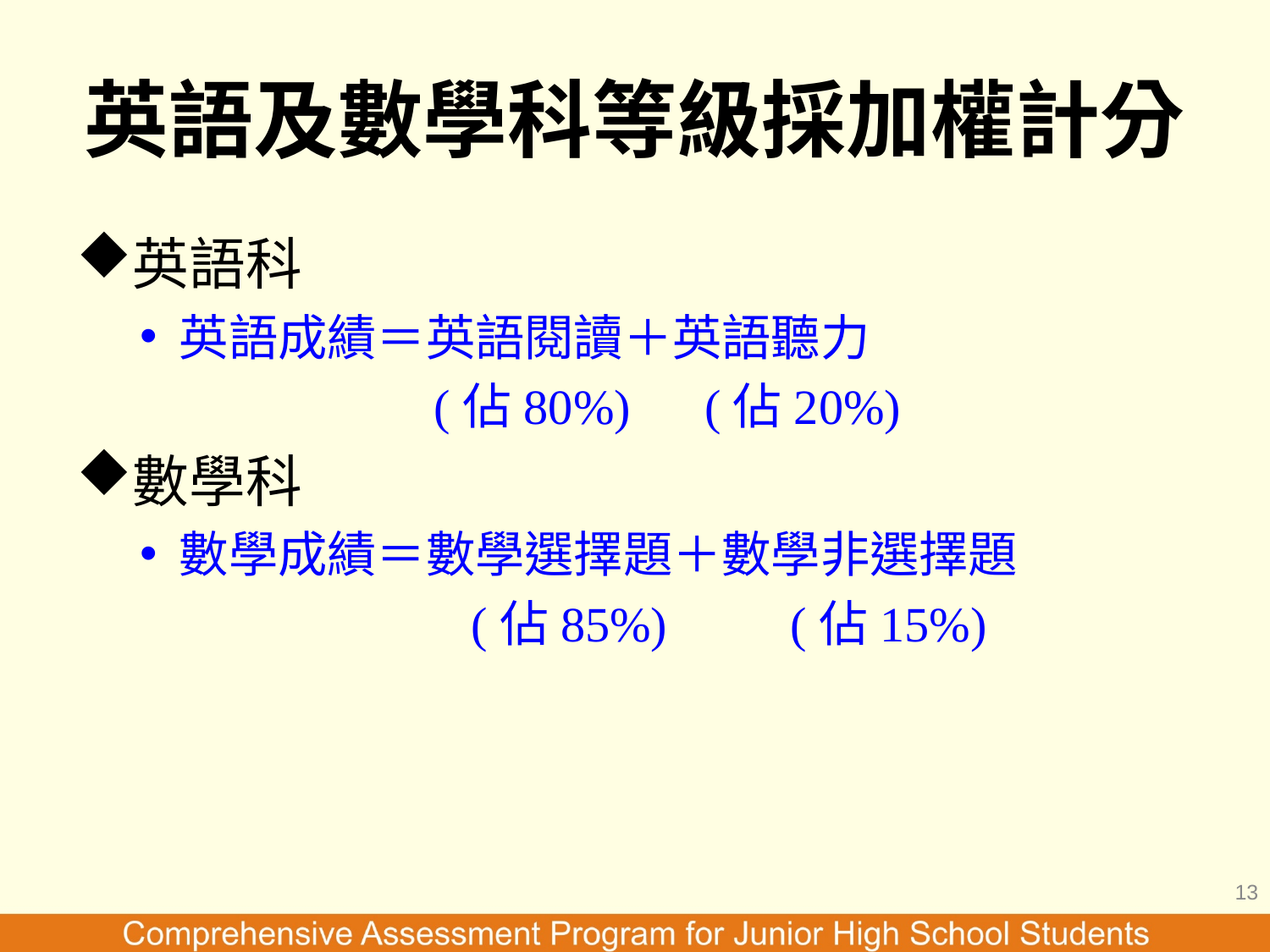

# 英語及數學科等級採加權計分
英語科
英語成績＝英語閱讀＋英語聽力
                        (佔80%)      (佔20%)
數學科
數學成績＝數學選擇題＋數學非選擇題
                           (佔85%)          (佔15%)

13